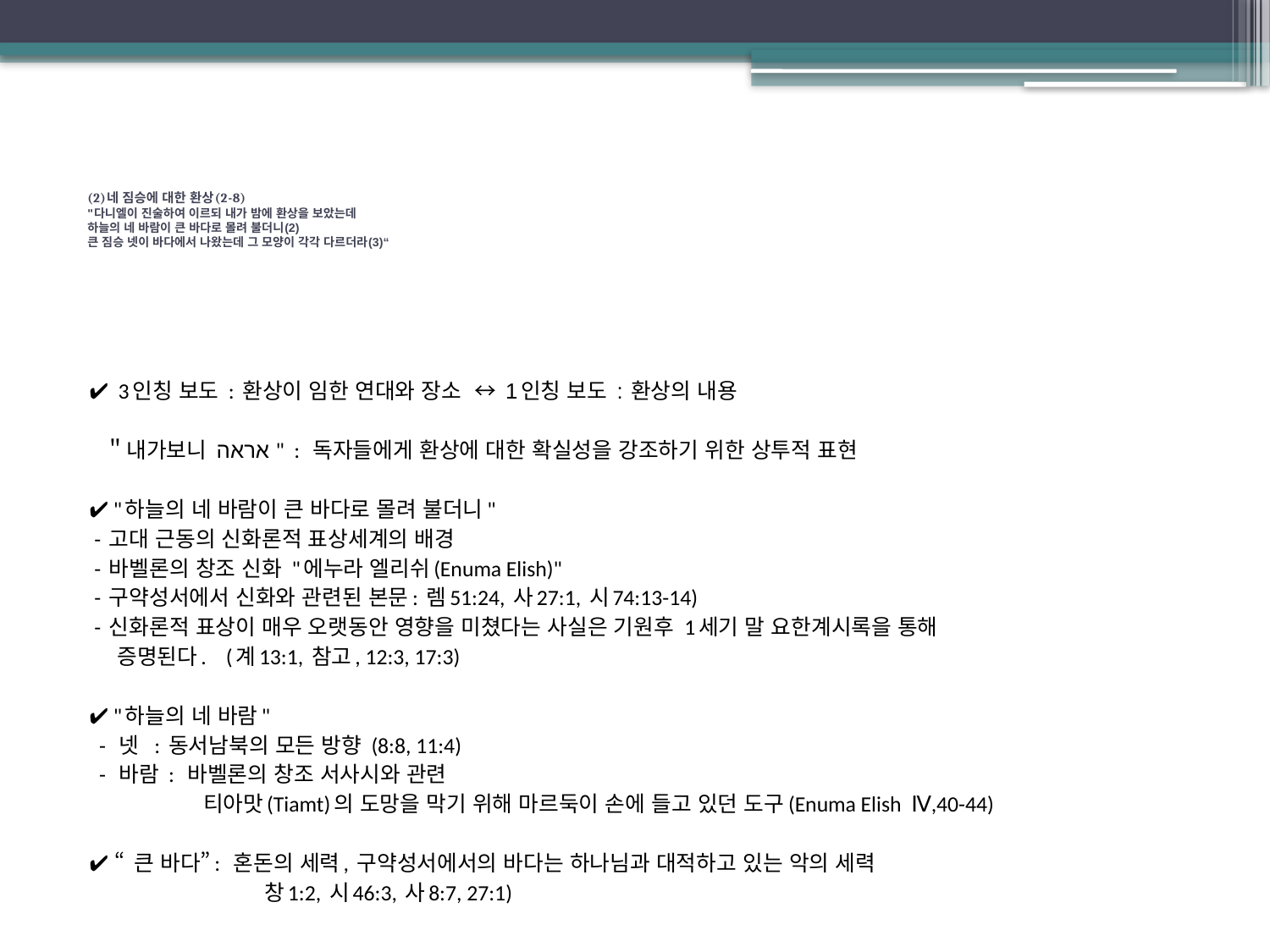

# (2)네 짐승에 대한 환상(2-8) "다니엘이 진술하여 이르되 내가 밤에 환상을 보았는데 하늘의 네 바람이 큰 바다로 몰려 불더니(2) 큰 짐승 넷이 바다에서 나왔는데 그 모양이 각각 다르더라(3)“

✔  3인칭 보도 : 환상이 임한 연대와 장소  ↔ 1인칭 보도 : 환상의 내용

  ＂내가보니 אראה "  :  독자들에게 환상에 대한 확실성을 강조하기 위한 상투적 표현

✔ "하늘의 네 바람이 큰 바다로 몰려 불더니"
 - 고대 근동의 신화론적 표상세계의 배경
 - 바벨론의 창조 신화 "에누라 엘리쉬(Enuma Elish)"
 - 구약성서에서 신화와 관련된 본문: 렘51:24, 사27:1, 시74:13-14)
 - 신화론적 표상이 매우 오랫동안 영향을 미쳤다는 사실은 기원후 1세기 말 요한계시록을 통해
    증명된다.    (계13:1, 참고, 12:3, 17:3)

✔ "하늘의 네 바람"
  -  넷  : 동서남북의 모든 방향 (8:8, 11:4)
  -  바람 :  바벨론의 창조 서사시와 관련
                  티아맛(Tiamt)의 도망을 막기 위해 마르둑이 손에 들고 있던 도구(Enuma Elish  Ⅳ,40-44)

✔ “ 큰 바다”:  혼돈의 세력, 구약성서에서의 바다는 하나님과 대적하고 있는 악의 세력
                            창1:2, 시46:3, 사8:7, 27:1)